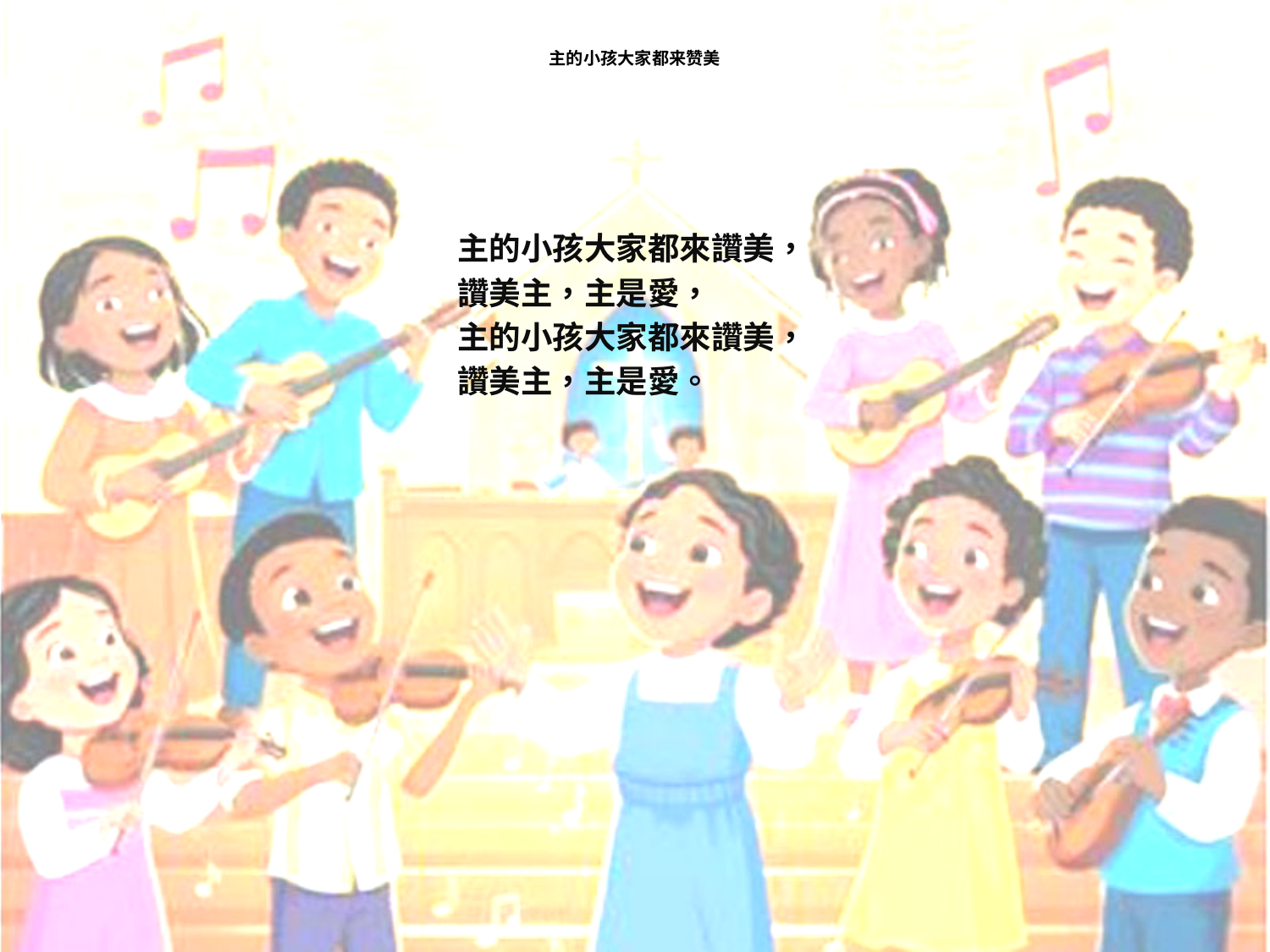

# 主的小孩大家都来赞美
主的小孩大家都來讚美，
讚美主，主是愛，
主的小孩大家都來讚美，
讚美主，主是愛。